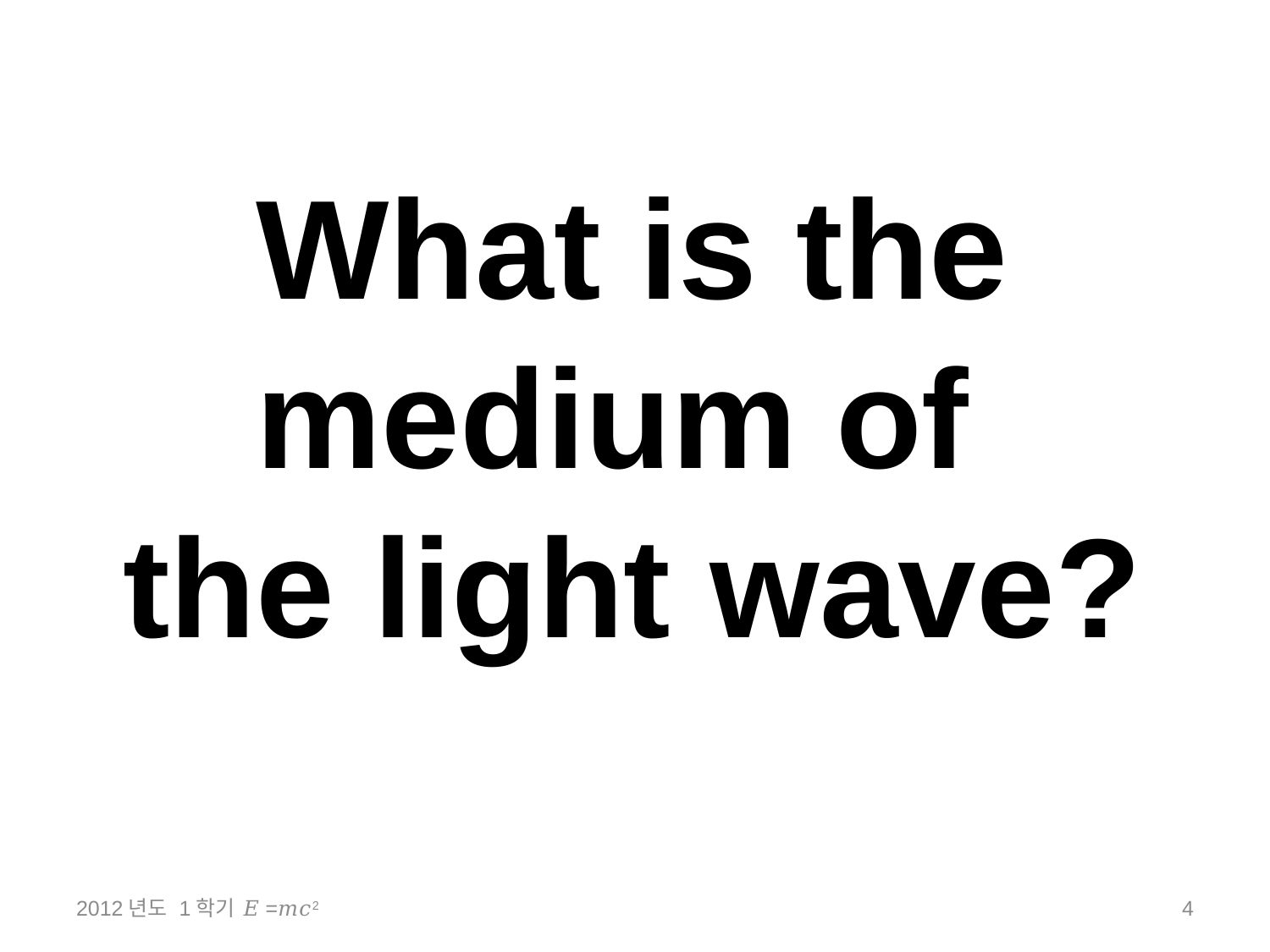

# What is the medium of the light wave?
2012년도 1학기 𝐸=𝑚𝑐2
4